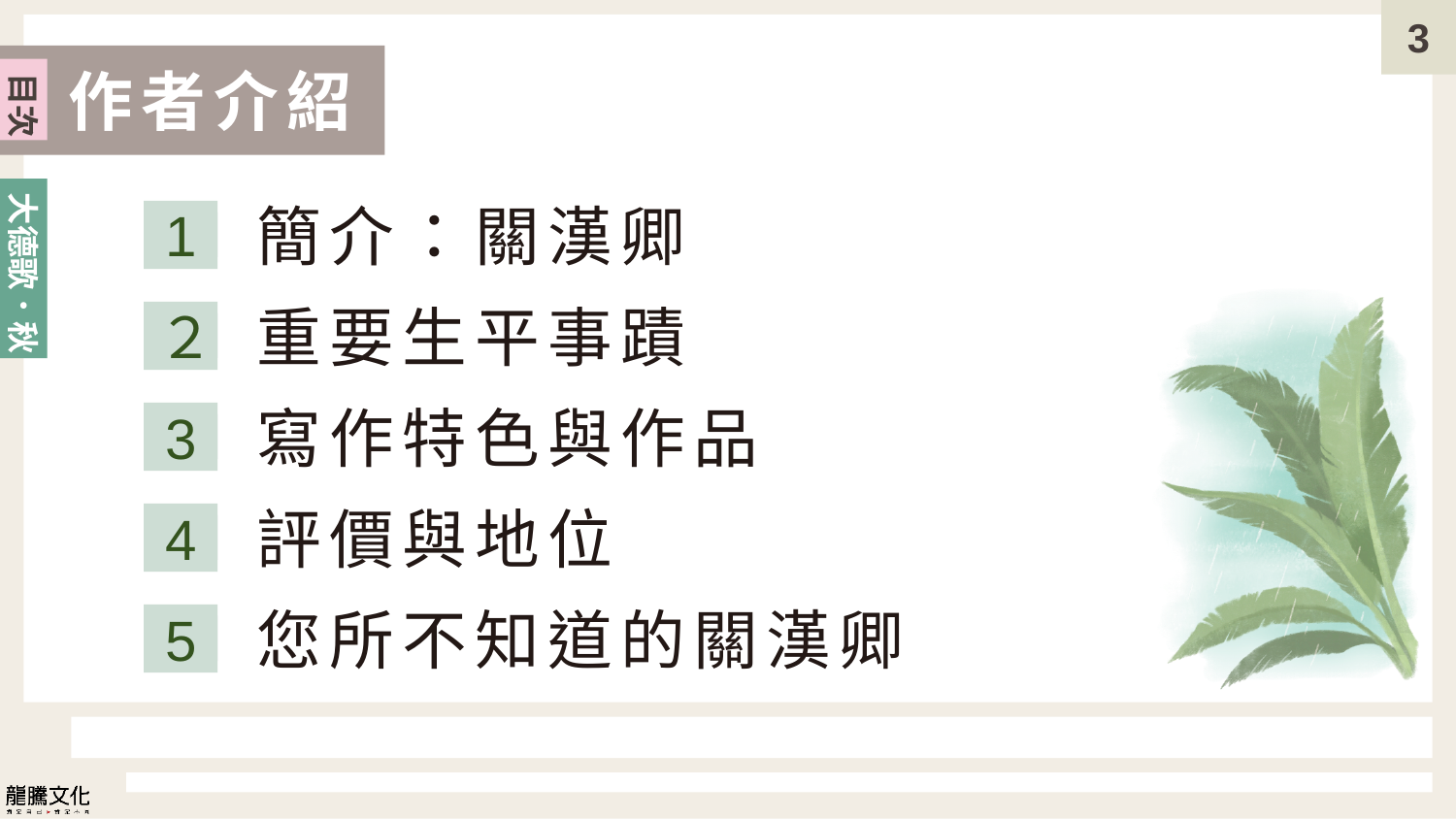

作者介紹
目次
簡介：關漢卿

1
重要生平事蹟

２
寫作特色與作品

3
評價與地位

4
您所不知道的關漢卿

5